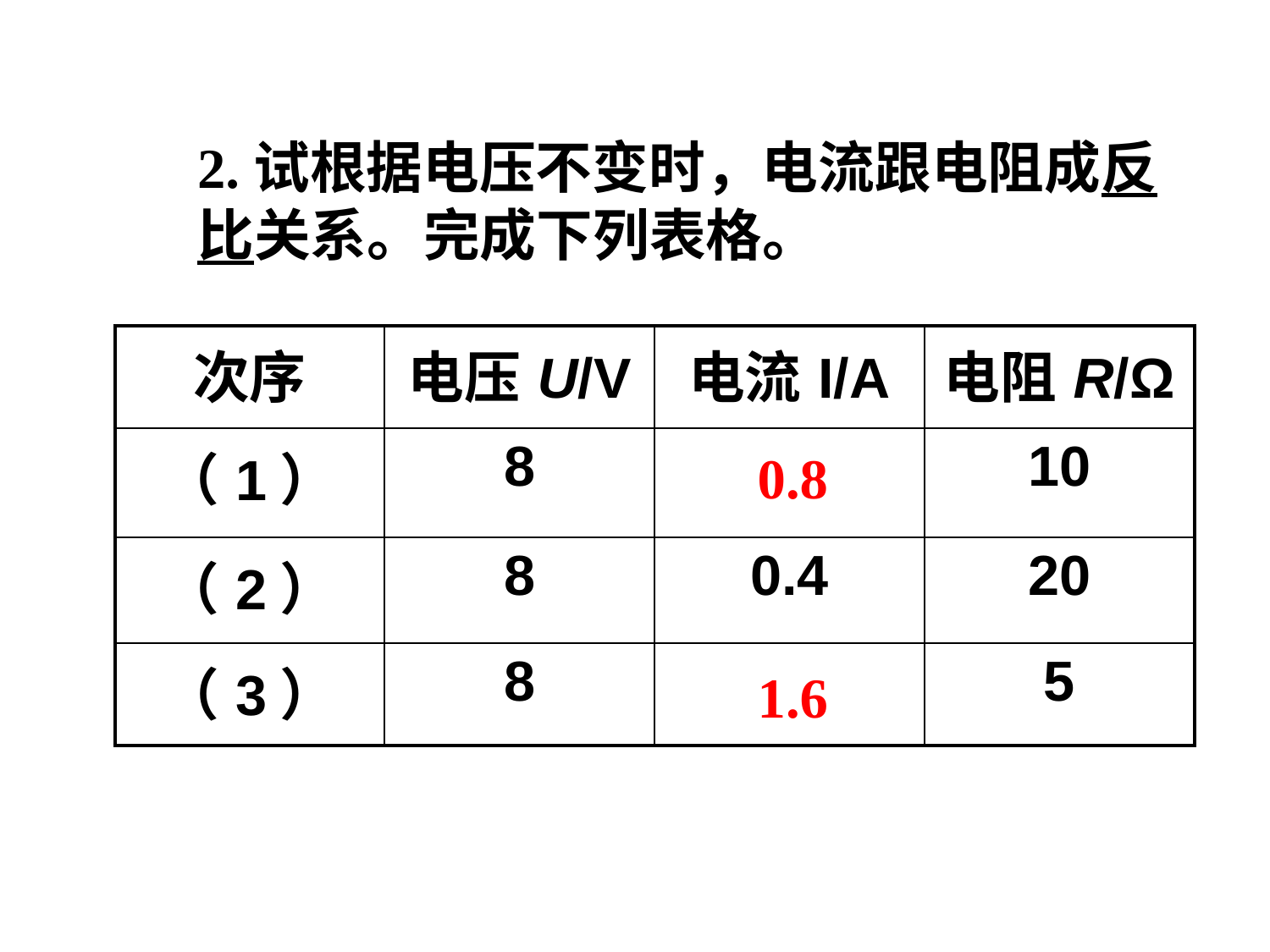

2.试根据电压不变时，电流跟电阻成反比关系。完成下列表格。

| 次序 | 电压U/V | 电流I/A | 电阻R/Ω |
| --- | --- | --- | --- |
| （1） | 8 |  | 10 |
| （2） | 8 | 0.4 | 20 |
| （3） | 8 |  | 5 |
0.8

1.6